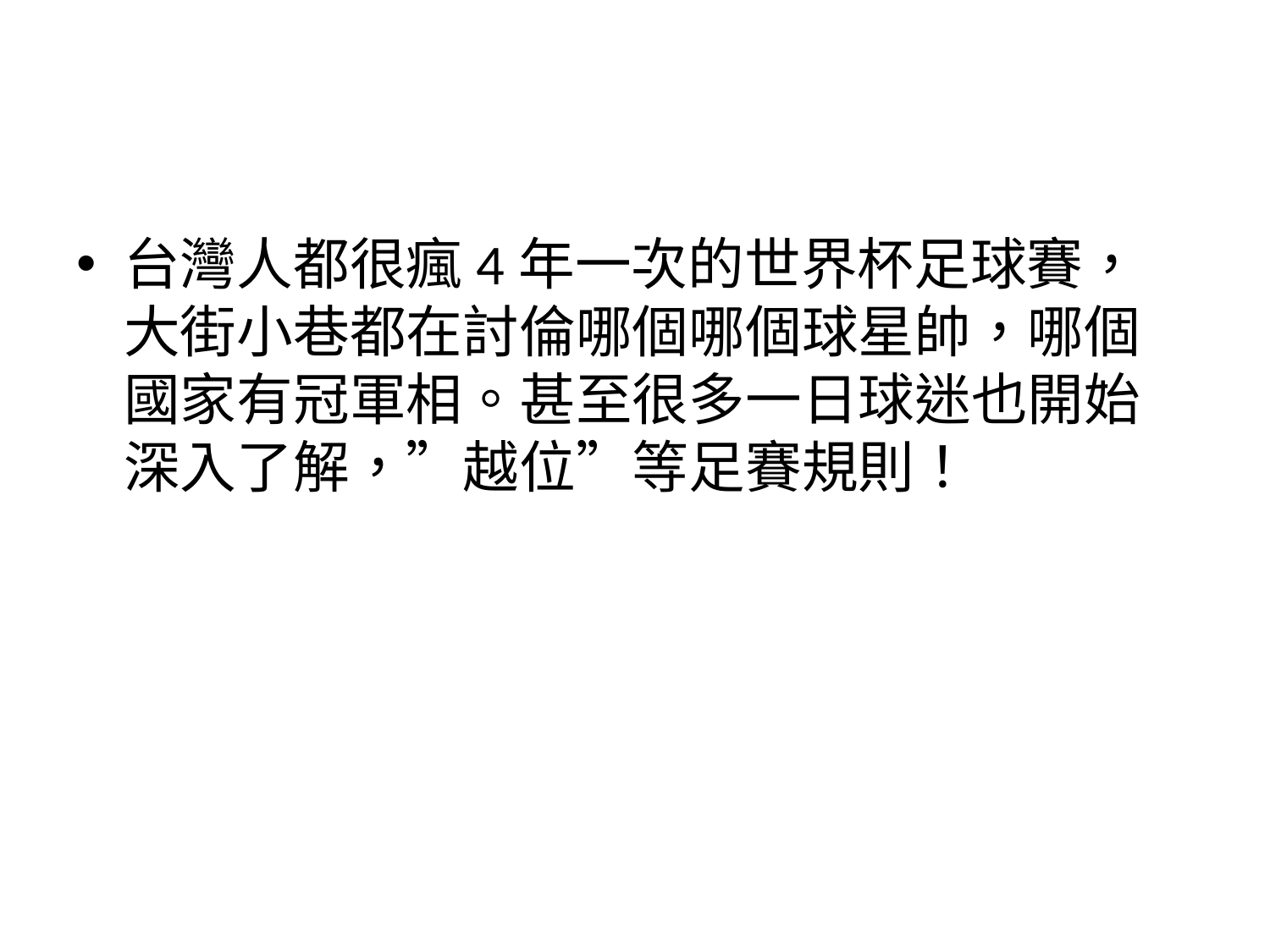

#
台灣人都很瘋4年一次的世界杯足球賽，大街小巷都在討倫哪個哪個球星帥，哪個國家有冠軍相。甚至很多一日球迷也開始深入了解，”越位”等足賽規則！